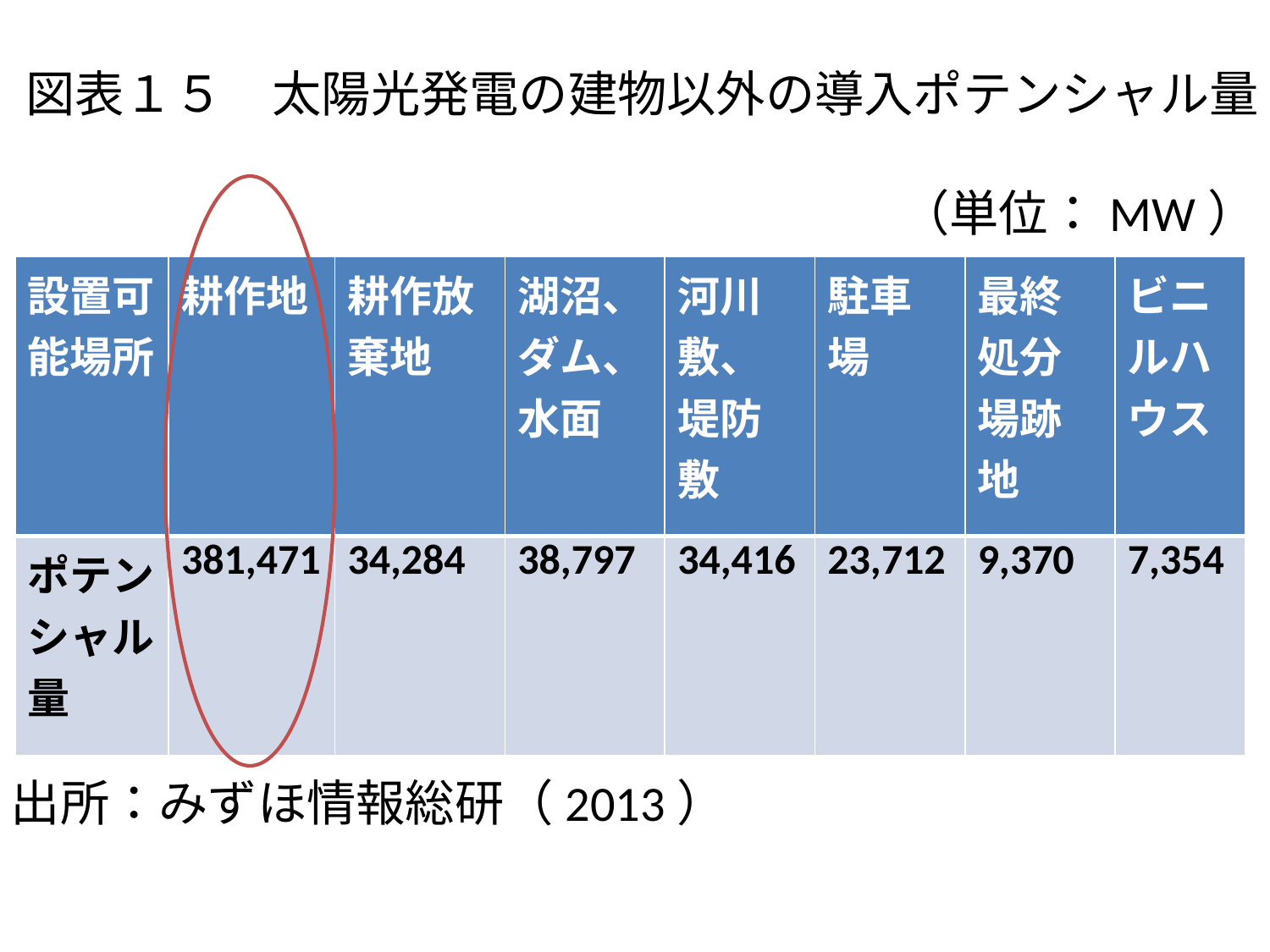

図表１５　太陽光発電の建物以外の導入ポテンシャル量

（単位：MW）
| 設置可能場所 | 耕作地 | 耕作放棄地 | 湖沼、ダム、水面 | 河川敷、堤防敷 | 駐車場 | 最終処分場跡地 | ビニルハウス |
| --- | --- | --- | --- | --- | --- | --- | --- |
| ポテンシャル量 | 381,471 | 34,284 | 38,797 | 34,416 | 23,712 | 9,370 | 7,354 |
出所：みずほ情報総研（2013）